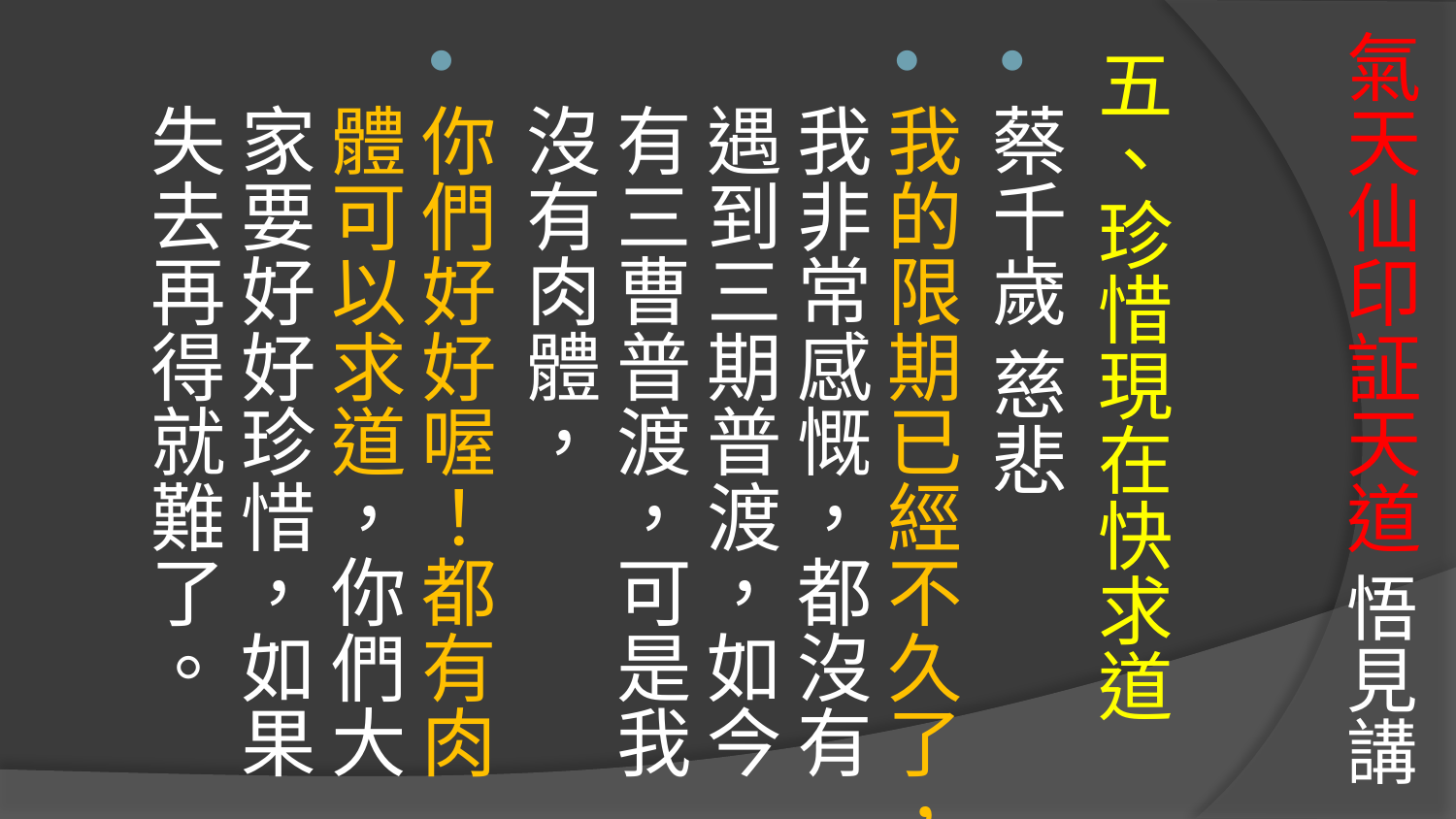

# 氣天仙印証天道 悟見講
五、珍惜現在快求道
蔡千歲 慈悲
我的限期已經不久了，我非常感慨，都沒有遇到三期普渡，如今有三曹普渡，可是我沒有肉體，
你們好好喔！都有肉體可以求道，你們大家要好好珍惜，如果失去再得就難了。